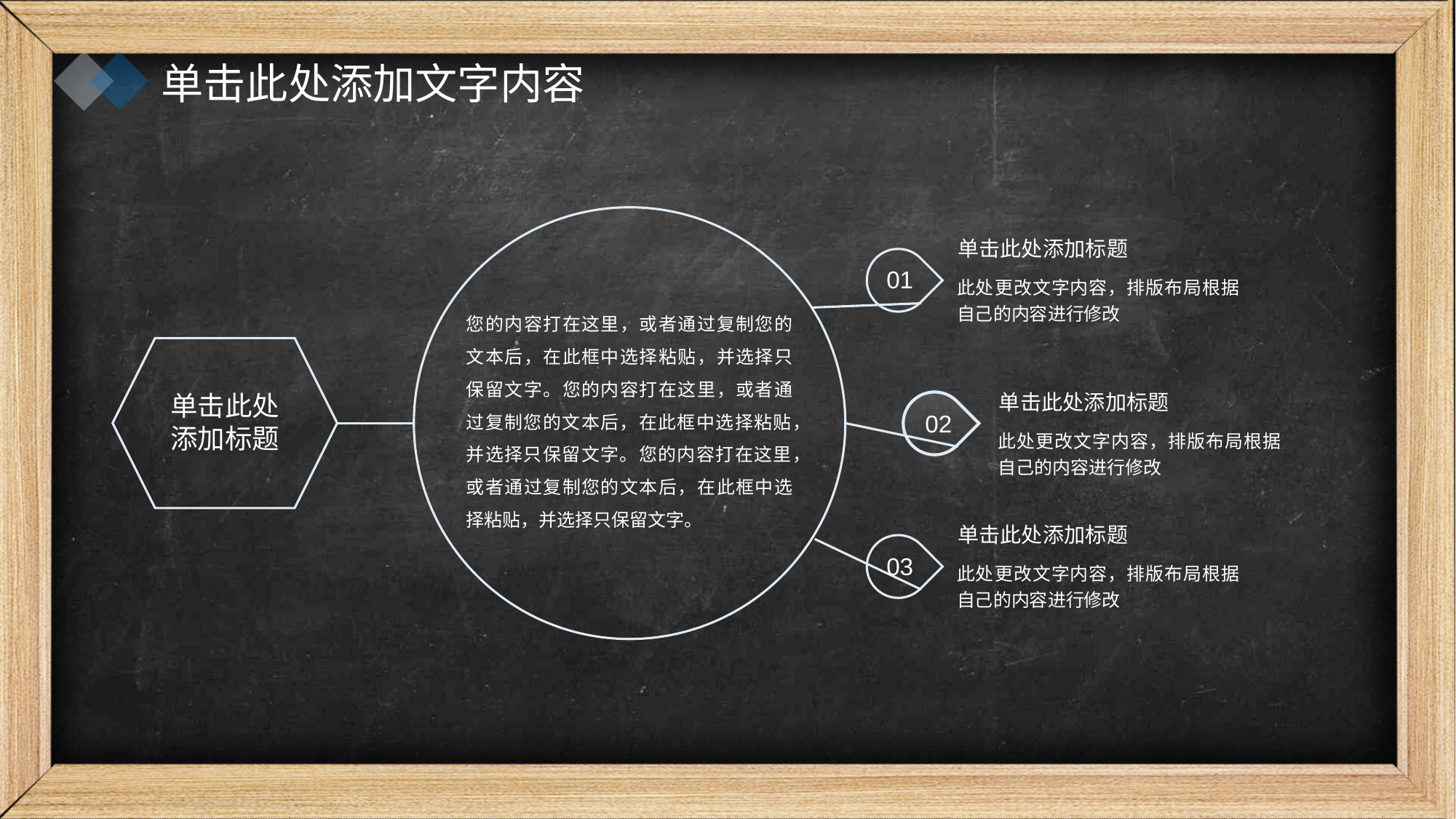

单击此处添加文字内容

单击此处添加标题

01
此处更改文字内容，排版布局根据自己的内容进行修改
您的内容打在这里，或者通过复制您的文本后，在此框中选择粘贴，并选择只保留文字。您的内容打在这里，或者通过复制您的文本后，在此框中选择粘贴，并选择只保留文字。您的内容打在这里，或者通过复制您的文本后，在此框中选择粘贴，并选择只保留文字。

单击此处
添加标题
单击此处添加标题

02
此处更改文字内容，排版布局根据自己的内容进行修改
单击此处添加标题

03
此处更改文字内容，排版布局根据自己的内容进行修改